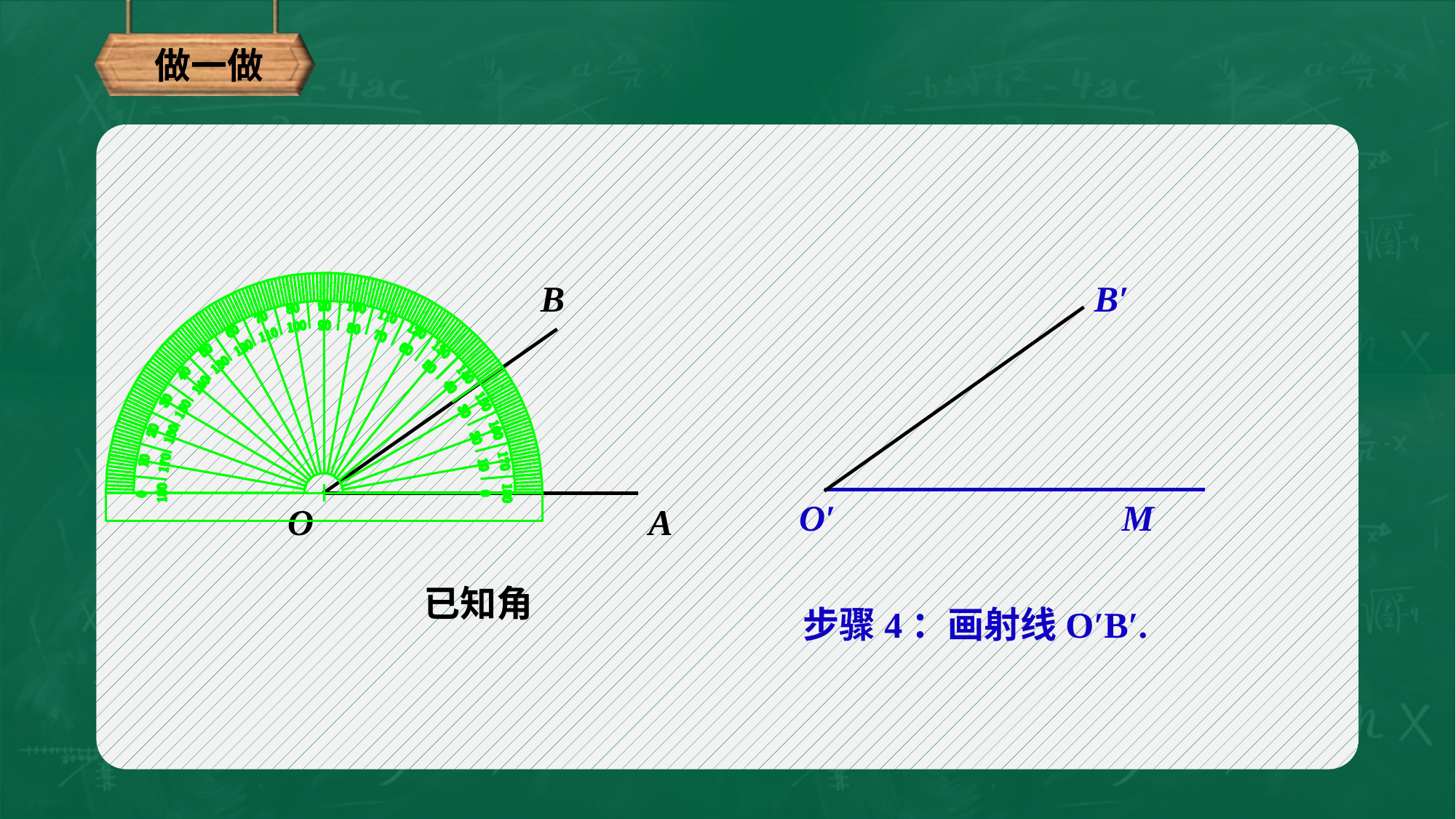

做一做
B
O
A
B′

O′
M
已知角
步骤4：画射线O′B′.